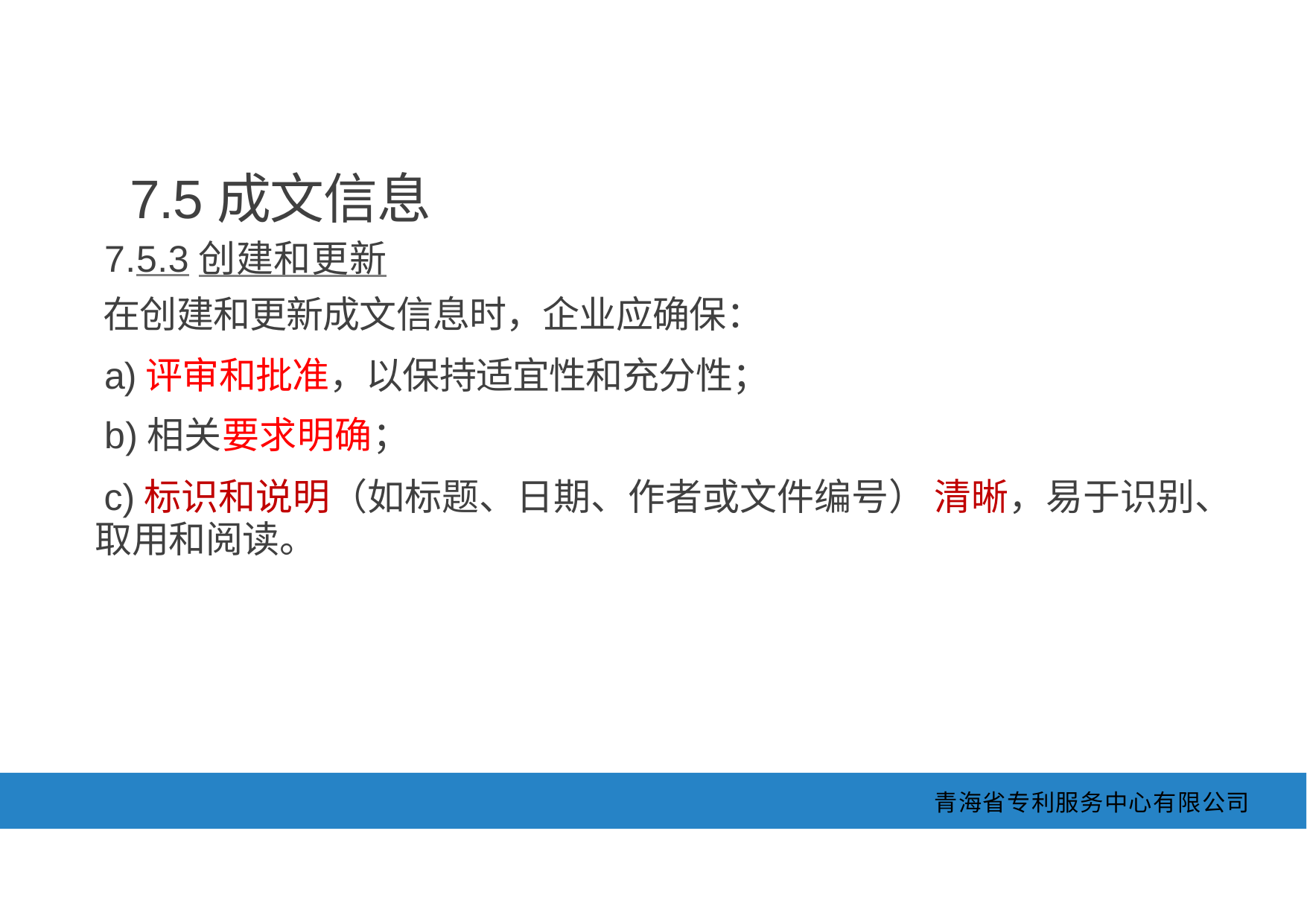

7.5成文信息
7.5.3创建和更新
在创建和更新成文信息时，企业应确保：
a)评审和批准，以保持适宜性和充分性；
b)相关要求明确；

c)标识和说明（如标题、日期、作者或文件编号） 清晰，易于识别、 取用和阅读。

青海省专利服务中心有限公司